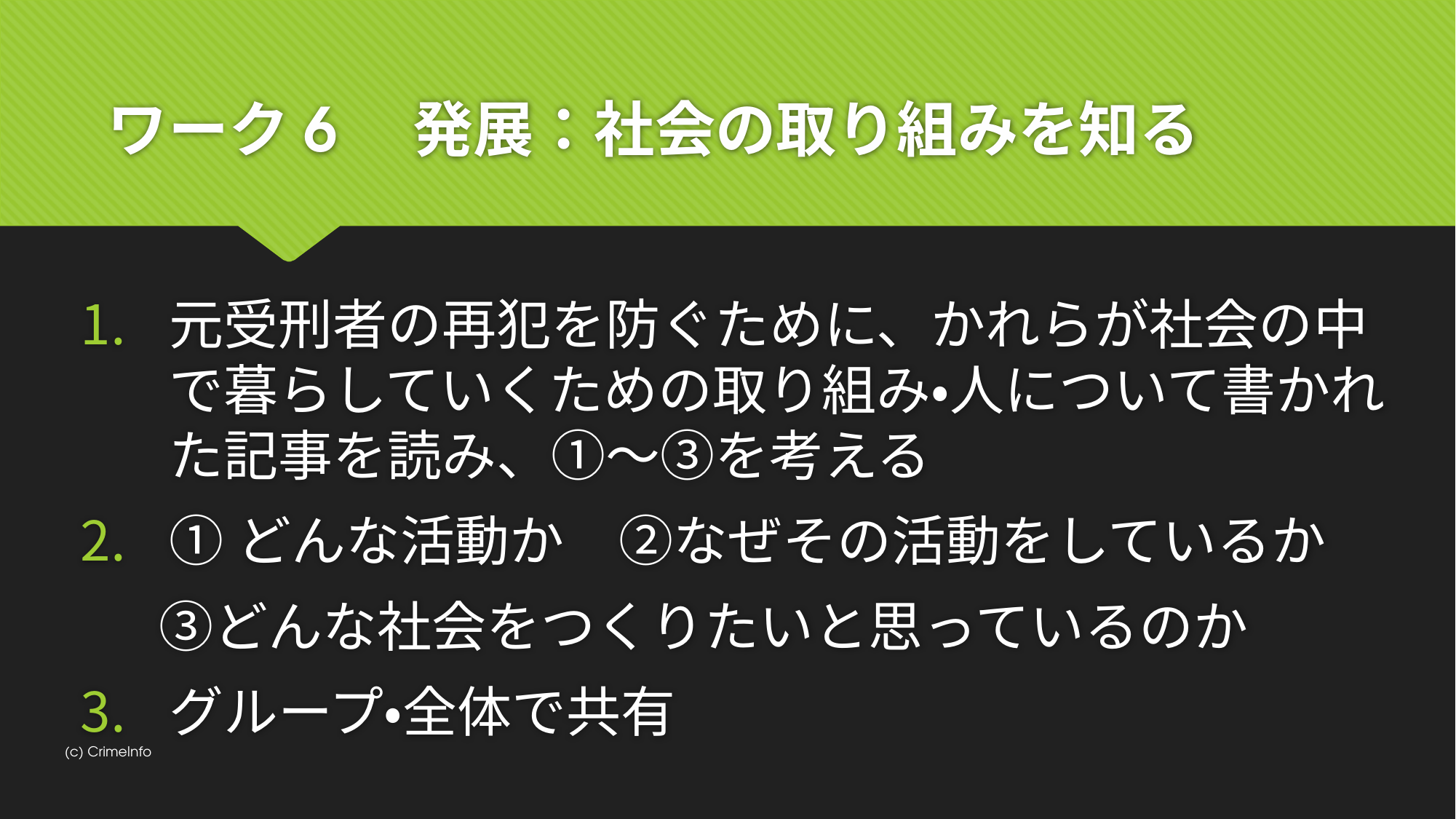

# ワーク6　発展：社会の取り組みを知る
元受刑者の再犯を防ぐために、かれらが社会の中で暮らしていくための取り組み・人について書かれた記事を読み、①～③を考える
①どんな活動か　②なぜその活動をしているか
　  ③どんな社会をつくりたいと思っているのか
グループ・全体で共有
(c) CrimeInfo